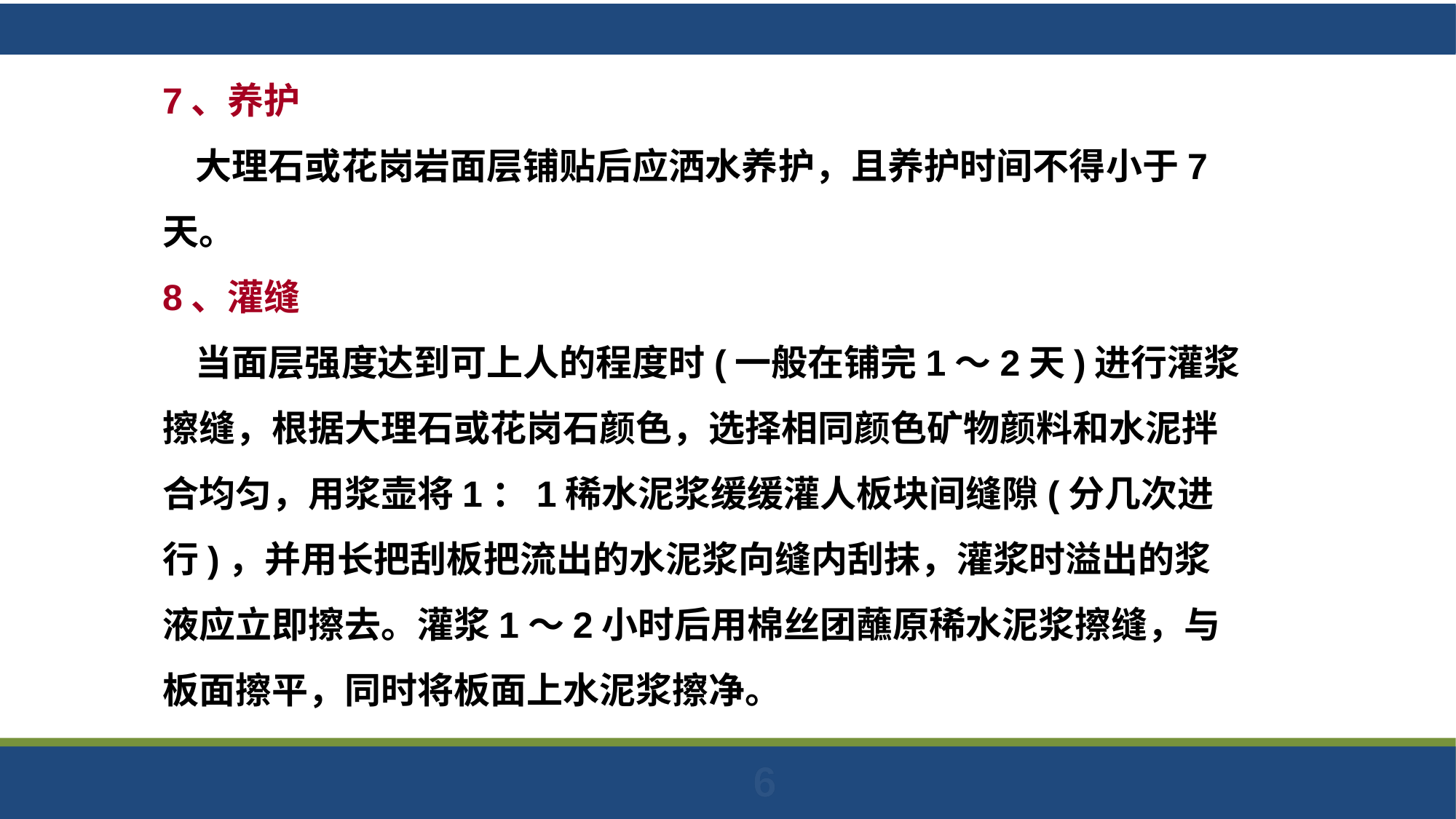

7、养护
   大理石或花岗岩面层铺贴后应洒水养护，且养护时间不得小于7天。
8、灌缝
   当面层强度达到可上人的程度时(一般在铺完1～2天)进行灌浆擦缝，根据大理石或花岗石颜色，选择相同颜色矿物颜料和水泥拌合均匀，用浆壶将1：1稀水泥浆缓缓灌人板块间缝隙(分几次进行)，并用长把刮板把流出的水泥浆向缝内刮抹，灌浆时溢出的浆液应立即擦去。灌浆1～2小时后用棉丝团蘸原稀水泥浆擦缝，与板面擦平，同时将板面上水泥浆擦净。
工艺流程

6